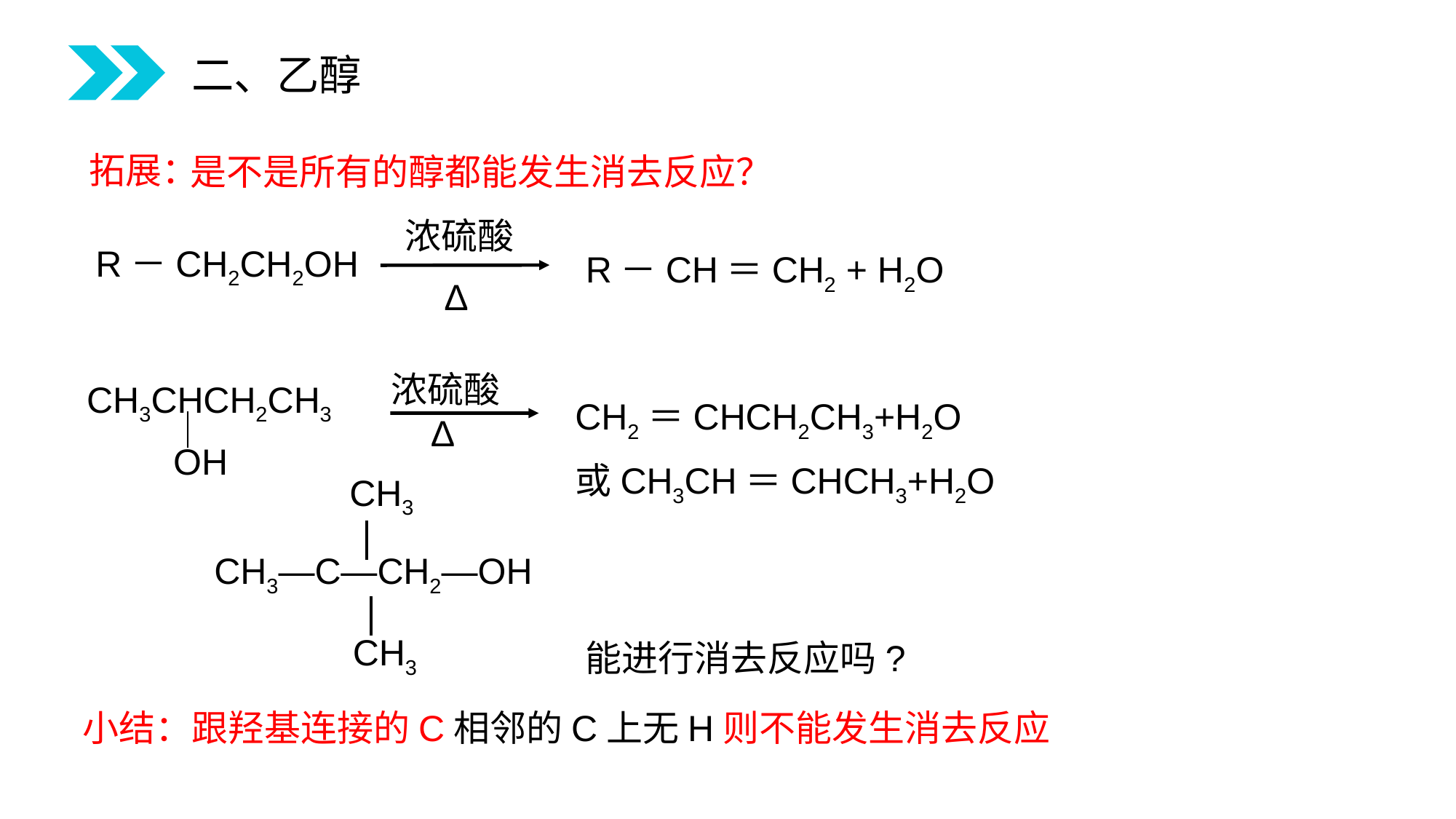

二、乙醇
拓展：
是不是所有的醇都能发生消去反应？
浓硫酸
R－CH2CH2OH
Δ

R－CH＝CH2 + H2O
浓硫酸
Δ

CH3CHCH2CH3

   　 OH
｜
CH2＝CHCH2CH3+H2O
或CH3CH＝CHCH3+H2O
CH3
CH3—C—CH2—OH
CH3
能进行消去反应吗?
小结：跟羟基连接的C相邻的C上无H则不能发生消去反应